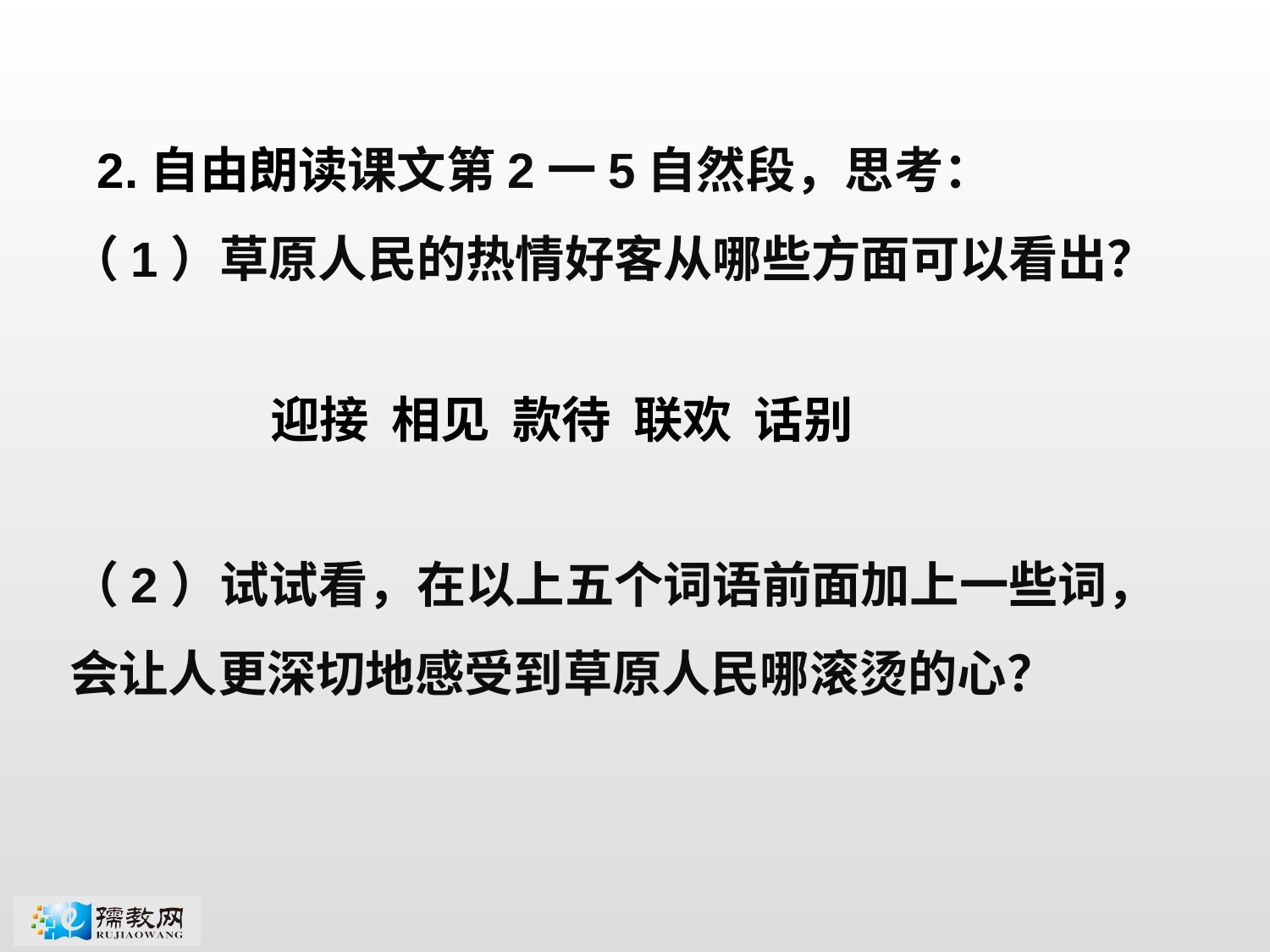

2.自由朗读课文第2一5自然段，思考：
（1）草原人民的热情好客从哪些方面可以看出？

迎接  相见  款待  联欢  话别
（2）试试看，在以上五个词语前面加上一些词，会让人更深切地感受到草原人民哪滚烫的心？